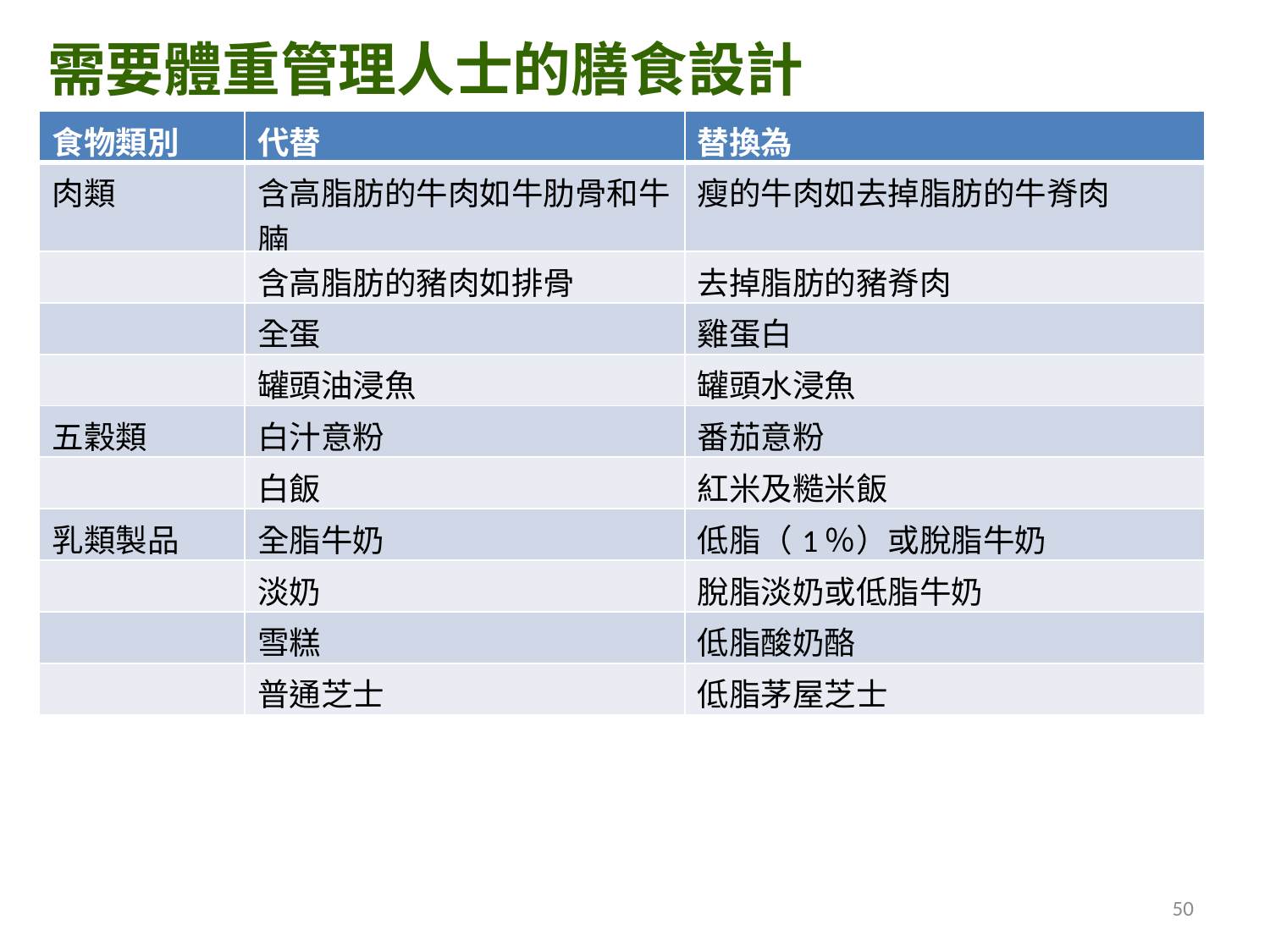

需要體重管理人士的膳食設計
| 食物類別 | 代替 | 替換為 |
| --- | --- | --- |
| 肉類 | 含高脂肪的牛肉如牛肋骨和牛腩 | 瘦的牛肉如去掉脂肪的牛脊肉 |
|  | 含高脂肪的豬肉如排骨 | 去掉脂肪的豬脊肉 |
|  | 全蛋 | 雞蛋白 |
|  | 罐頭油浸魚 | 罐頭水浸魚 |
| 五穀類 | 白汁意粉 | 番茄意粉 |
|  | 白飯 | 紅米及糙米飯 |
| 乳類製品 | 全脂牛奶 | 低脂（1％）或脫脂牛奶 |
|  | 淡奶 | 脫脂淡奶或低脂牛奶 |
|  | 雪糕 | 低脂酸奶酪 |
|  | 普通芝士 | 低脂茅屋芝士 |
50